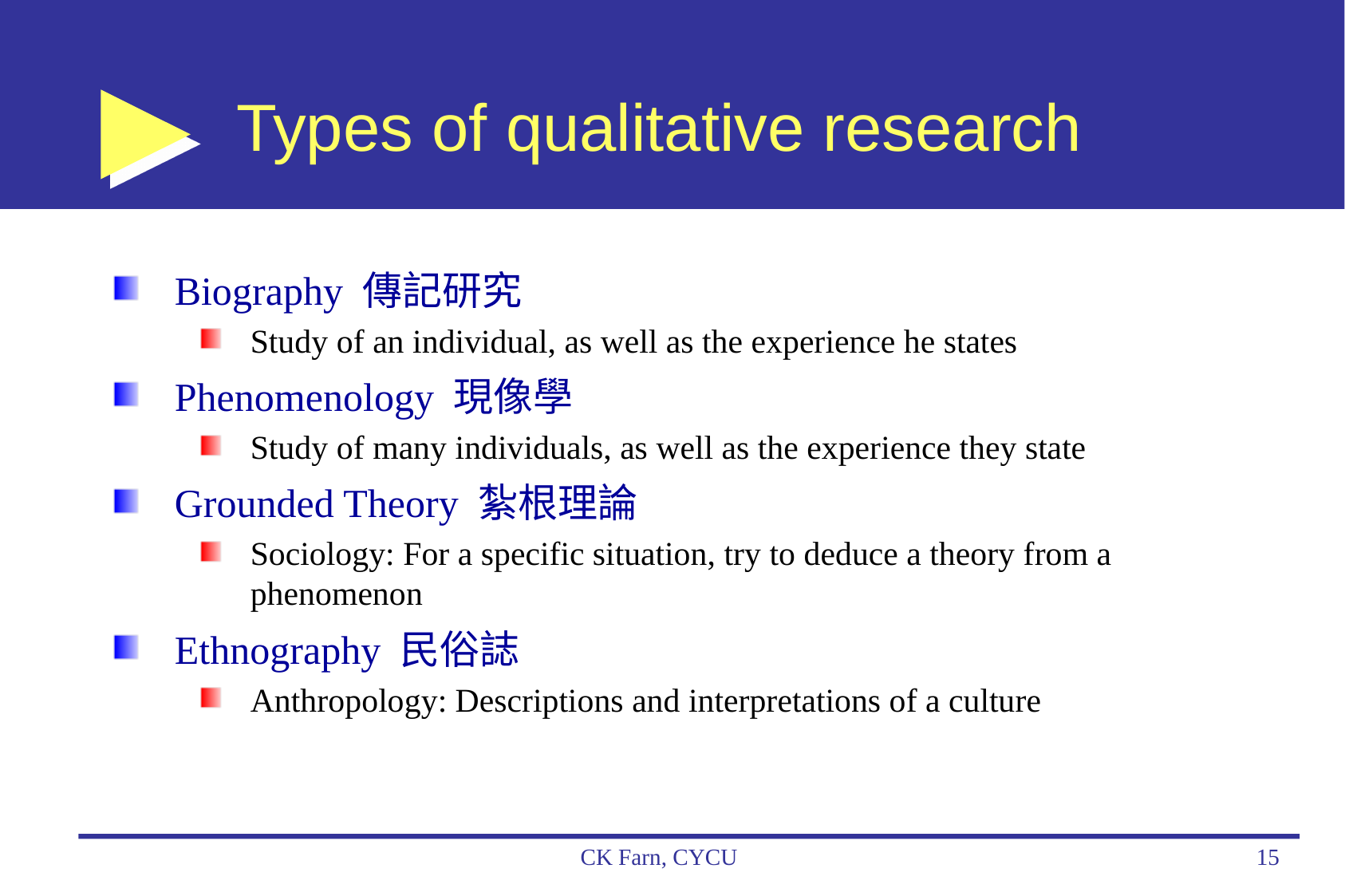

# Types of qualitative research
Biography 傳記研究
Study of an individual, as well as the experience he states
Phenomenology 現像學
Study of many individuals, as well as the experience they state
Grounded Theory 紮根理論
Sociology: For a specific situation, try to deduce a theory from a phenomenon
Ethnography 民俗誌
Anthropology: Descriptions and interpretations of a culture
CK Farn, CYCU
15